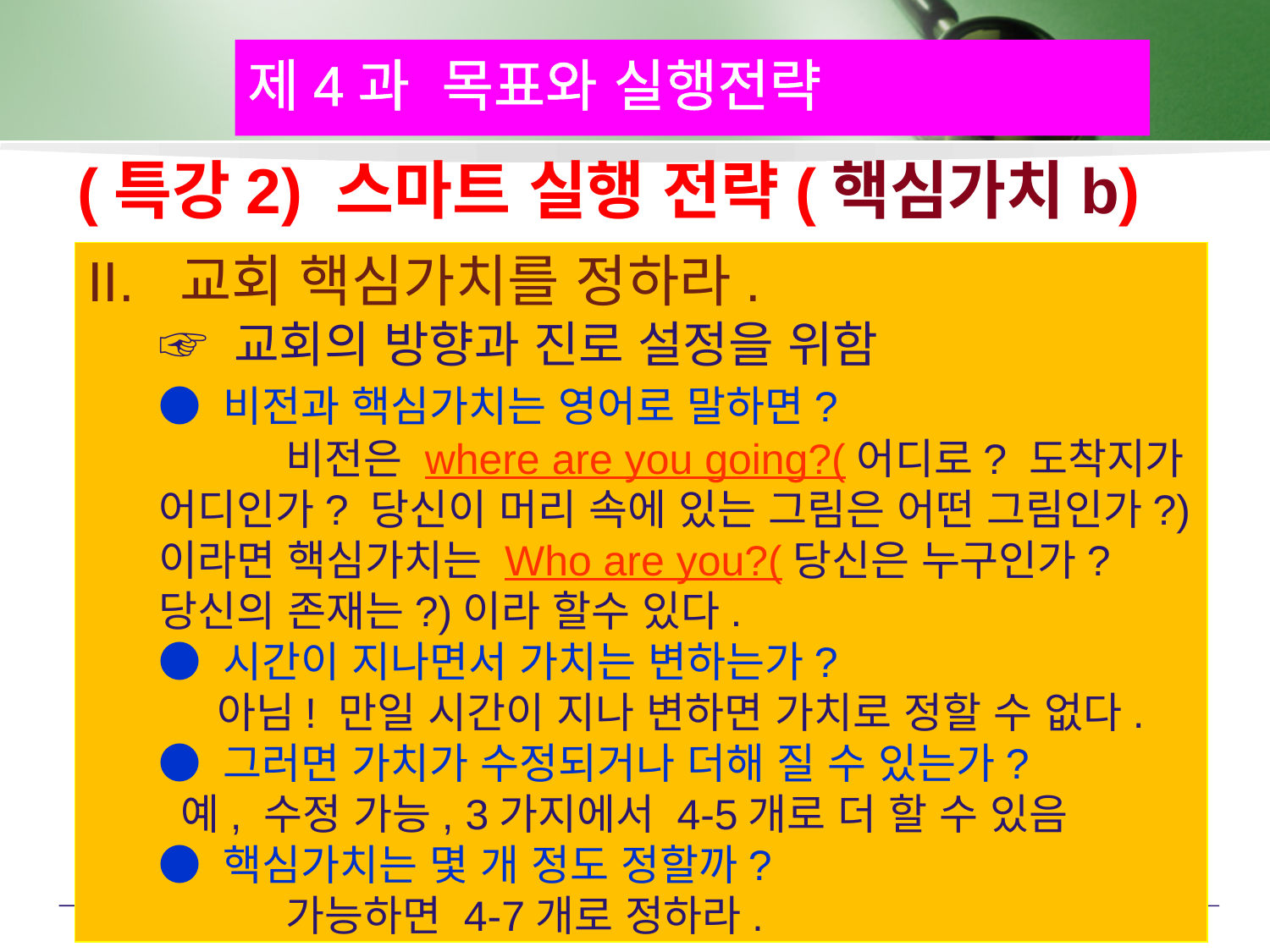

제4과  목표와 실행전략
# (특강2) 스마트 실행 전략(핵심가치b)
II.  교회 핵심가치를 정하라.
	☞ 교회의 방향과 진로 설정을 위함
	● 비전과 핵심가치는 영어로 말하면?
		비전은 where are you going?(어디로? 도착지가 어디인가? 당신이 머리 속에 있는 그림은 어떤 그림인가?)이라면 핵심가치는 Who are you?(당신은 누구인가? 당신의 존재는?)이라 할수 있다.
	● 시간이 지나면서 가치는 변하는가?
	    아님! 만일 시간이 지나 변하면 가치로 정할 수 없다.
	● 그러면 가치가 수정되거나 더해 질 수 있는가?
      	 예, 수정 가능, 3가지에서 4-5개로 더 할 수 있음
	● 핵심가치는 몇 개 정도 정할까?
	 	가능하면 4-7개로 정하라.